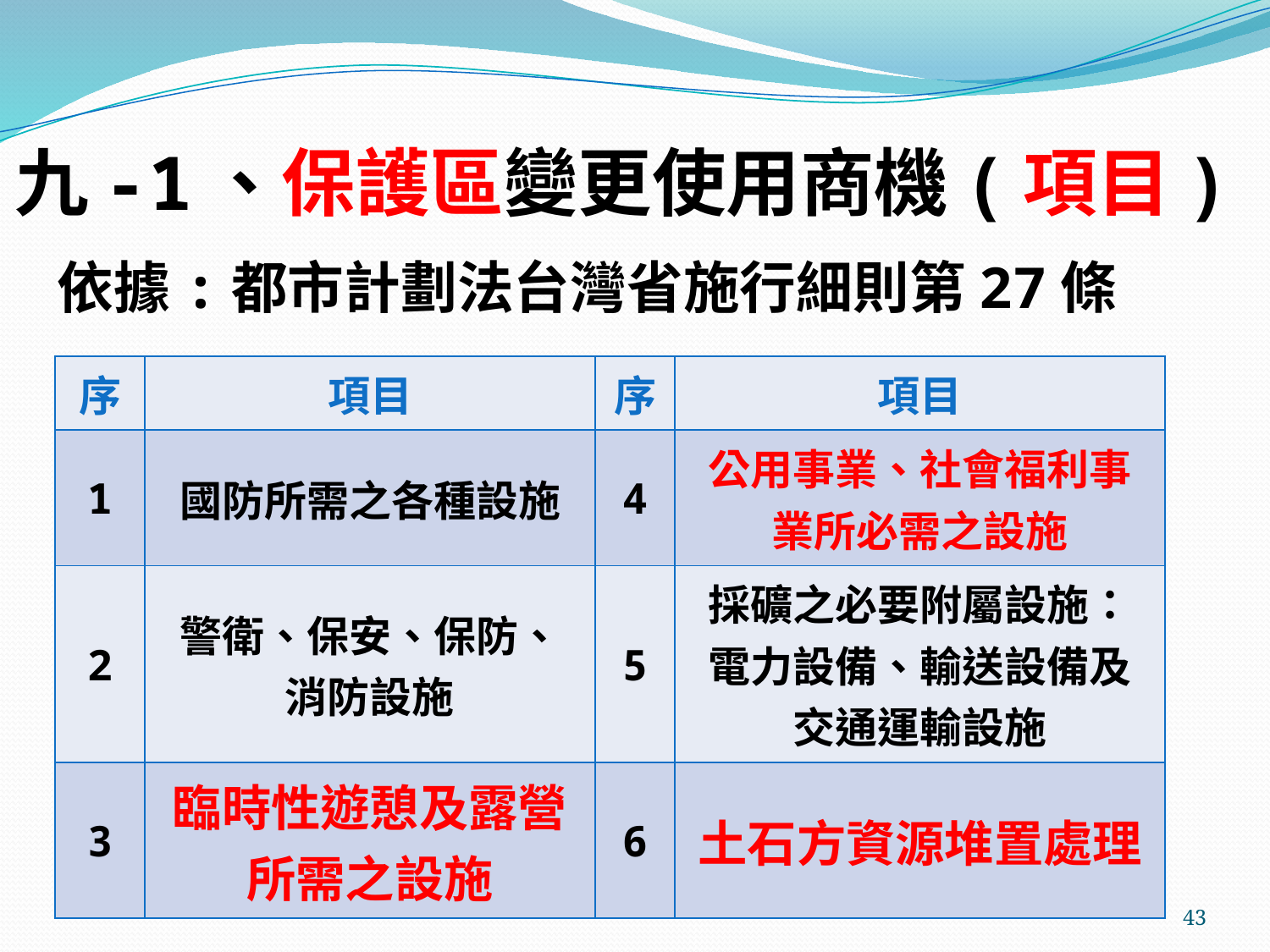

# 九-1、保護區變更使用商機(項目)
依據:都市計劃法台灣省施行細則第27條

| 序 | 項目 | 序 | 項目 |
| --- | --- | --- | --- |
| 1 | 國防所需之各種設施 | 4 | 公用事業、社會福利事業所必需之設施 |
| 2 | 警衛、保安、保防、 消防設施 | 5 | 採礦之必要附屬設施：電力設備、輸送設備及交通運輸設施 |
| 3 | 臨時性遊憩及露營所需之設施 | 6 | 土石方資源堆置處理 |
43